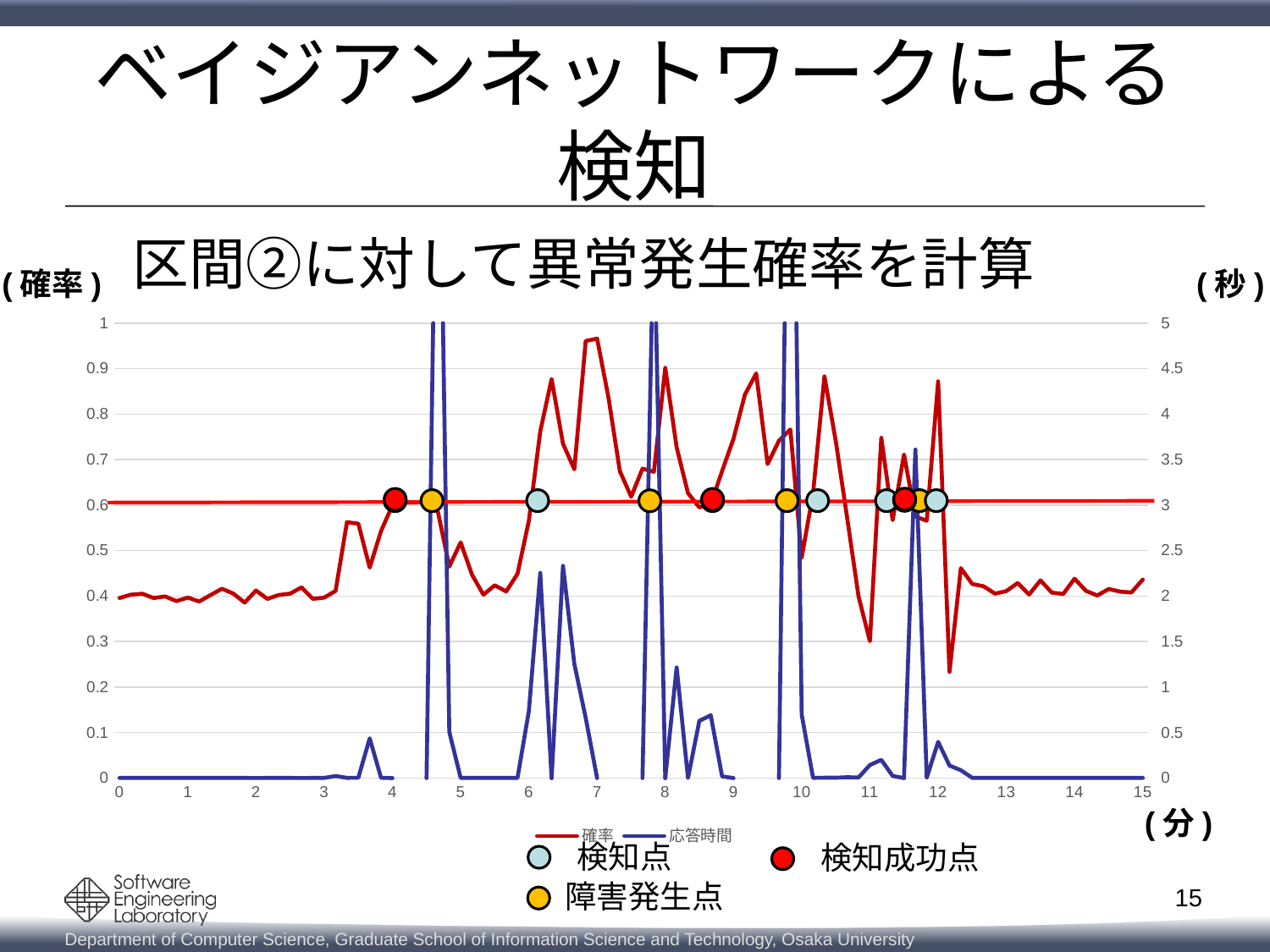

# ベイジアンネットワークによる検知
　区間②に対して異常発生確率を計算
(確率)
(秒)

### Chart

| Category | 確率 | 応答時間 |
|---|---|---|
| 0 | 0.3958 | 0.001633 |
|  | 0.403 | 0.001646 |
|  | 0.4051 | 0.001799 |
|  | 0.3957 | 0.001622 |
|  | 0.3992 | 0.001522 |
|  | 0.389 | 0.001544 |
| 1 | 0.3966 | 0.001629 |
|  | 0.3881 | 0.001629 |
|  | 0.4021 | 0.001786 |
|  | 0.4161 | 0.001747 |
|  | 0.4056 | 0.001587 |
|  | 0.3857 | 0.001559 |
| 2 | 0.4121 | 0.00076 |
|  | 0.3938 | 0.001537 |
|  | 0.4022 | 0.001641 |
|  | 0.4053 | 0.001502 |
|  | 0.4191 | 0.000709 |
|  | 0.3939 | 0.00154 |
| 3 | 0.3965 | 0.001654 |
|  | 0.4114 | 0.022447 |
|  | 0.5625 | 0.002204 |
|  | 0.5592 | 0.003434 |
|  | 0.4627 | 0.436769 |
|  | 0.5429 | 0.003062 |
| 4 | 0.6001 | -1e-06 |
|  | 0.6057 | -1e-06 |
|  | 0.606 | -1e-06 |
|  | 0.6083 | -1e-06 |
|  | 0.5852 | 8.581547 |
|  | 0.465 | 0.506726 |
| 5 | 0.518 | 0.001763 |
|  | 0.4471 | 0.002086 |
|  | 0.4029 | 0.001983 |
|  | 0.4237 | 0.001814 |
|  | 0.41 | 0.001872 |
|  | 0.4488 | 0.001974 |
| 6 | 0.5654 | 0.734576 |
|  | 0.7618 | 2.254604 |
|  | 0.8771 | -1e-06 |
|  | 0.7347 | 2.332854999999998 |
|  | 0.6788 | 1.254648 |
|  | 0.9607 | 0.660654 |
| 7 | 0.9659 | -1e-06 |
|  | 0.8367 | -1e-06 |
|  | 0.6746 | -1e-06 |
|  | 0.6183 | -1e-06 |
|  | 0.6801 | -1e-06 |
|  | 0.6731 | 6.210287 |
| 8 | 0.9017 | -1e-06 |
|  | 0.7268 | 1.215456 |
|  | 0.6263 | 0.000838 |
|  | 0.595 | 0.629119 |
|  | 0.6015 | 0.68976 |
|  | 0.6748 | 0.018413 |
| 9 | 0.7458 | -1e-06 |
|  | 0.8425 | -1e-06 |
|  | 0.8895 | -1e-06 |
|  | 0.6901 | -1e-06 |
|  | 0.7414 | -1e-06 |
|  | 0.7663 | 9.977622 |
| 10 | 0.4849 | 0.697679 |
|  | 0.6258 | 0.002617 |
|  | 0.883 | 0.003318 |
|  | 0.7403 | 0.004232 |
|  | 0.5714 | 0.009165 |
|  | 0.3991 | 0.006051 |
| 11 | 0.3009 | 0.143401 |
|  | 0.7479 | 0.20007 |
|  | 0.567 | 0.023102 |
|  | 0.7112 | -1e-06 |
|  | 0.5748 | 3.610475 |
|  | 0.5657 | 0.003509 |
| 12 | 0.8719 | 0.397942 |
|  | 0.2333 | 0.137752 |
|  | 0.4614 | 0.086557 |
|  | 0.4265 | 0.001865 |
|  | 0.4215 | 0.002615 |
|  | 0.4053 | 0.00202 |
| 13 | 0.4109 | 0.001724 |
|  | 0.4287 | 0.001693 |
|  | 0.4034 | 0.0019 |
|  | 0.4344 | 0.001789 |
|  | 0.4076 | 0.001613 |
|  | 0.4046 | 0.001787 |
| 14 | 0.4382 | 0.001738 |
|  | 0.4115 | 0.00155 |
|  | 0.4013 | 0.002585 |
|  | 0.4155 | 0.0018 |
|  | 0.4098 | 0.001798 |
|  | 0.4079 | 0.001942 |
| 15 | 0.4363 | 0.001978 |

(分)
検知点

検知成功点

障害発生点

15